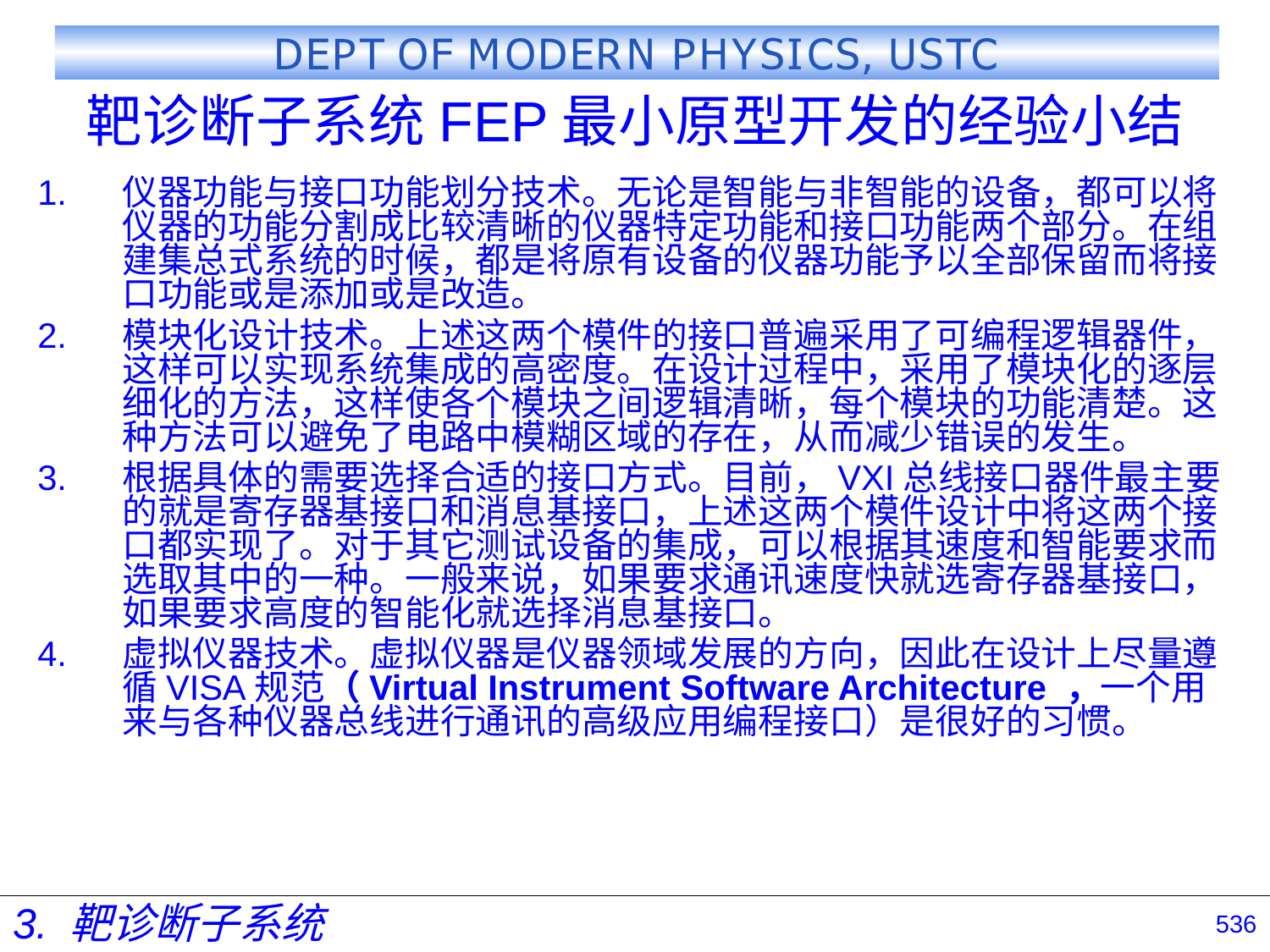

# 靶诊断子系统FEP最小原型开发的经验小结
仪器功能与接口功能划分技术。无论是智能与非智能的设备，都可以将仪器的功能分割成比较清晰的仪器特定功能和接口功能两个部分。在组建集总式系统的时候，都是将原有设备的仪器功能予以全部保留而将接口功能或是添加或是改造。
模块化设计技术。上述这两个模件的接口普遍采用了可编程逻辑器件，这样可以实现系统集成的高密度。在设计过程中，采用了模块化的逐层细化的方法，这样使各个模块之间逻辑清晰，每个模块的功能清楚。这种方法可以避免了电路中模糊区域的存在，从而减少错误的发生。
根据具体的需要选择合适的接口方式。目前，VXI总线接口器件最主要的就是寄存器基接口和消息基接口，上述这两个模件设计中将这两个接口都实现了。对于其它测试设备的集成，可以根据其速度和智能要求而选取其中的一种。一般来说，如果要求通讯速度快就选寄存器基接口，如果要求高度的智能化就选择消息基接口。
虚拟仪器技术。虚拟仪器是仪器领域发展的方向，因此在设计上尽量遵循VISA规范（Virtual Instrument Software Architecture ，一个用来与各种仪器总线进行通讯的高级应用编程接口）是很好的习惯。
3. 靶诊断子系统
536